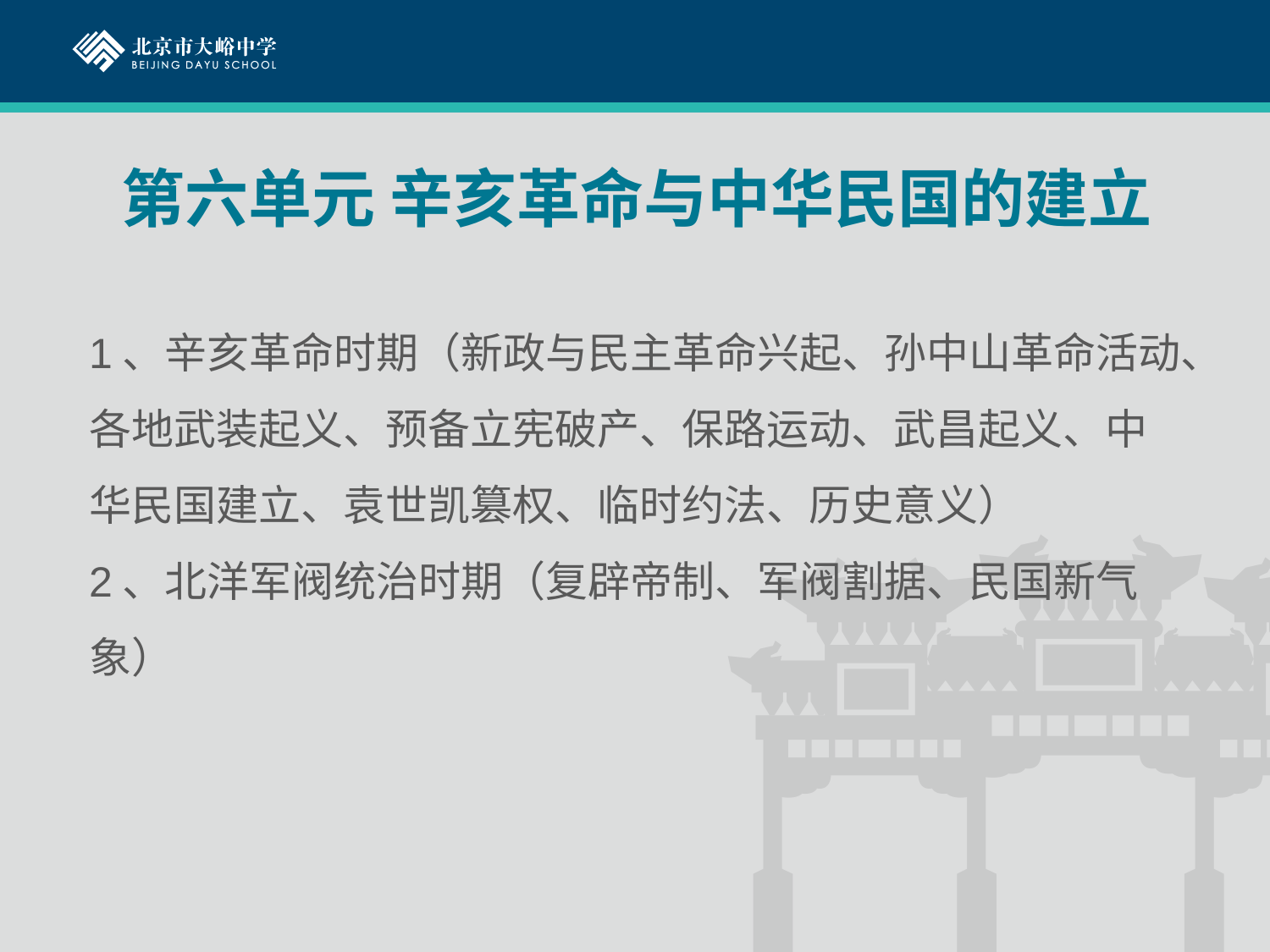

# 第六单元 辛亥革命与中华民国的建立
1、辛亥革命时期（新政与民主革命兴起、孙中山革命活动、各地武装起义、预备立宪破产、保路运动、武昌起义、中华民国建立、袁世凯篡权、临时约法、历史意义）
2、北洋军阀统治时期（复辟帝制、军阀割据、民国新气象）